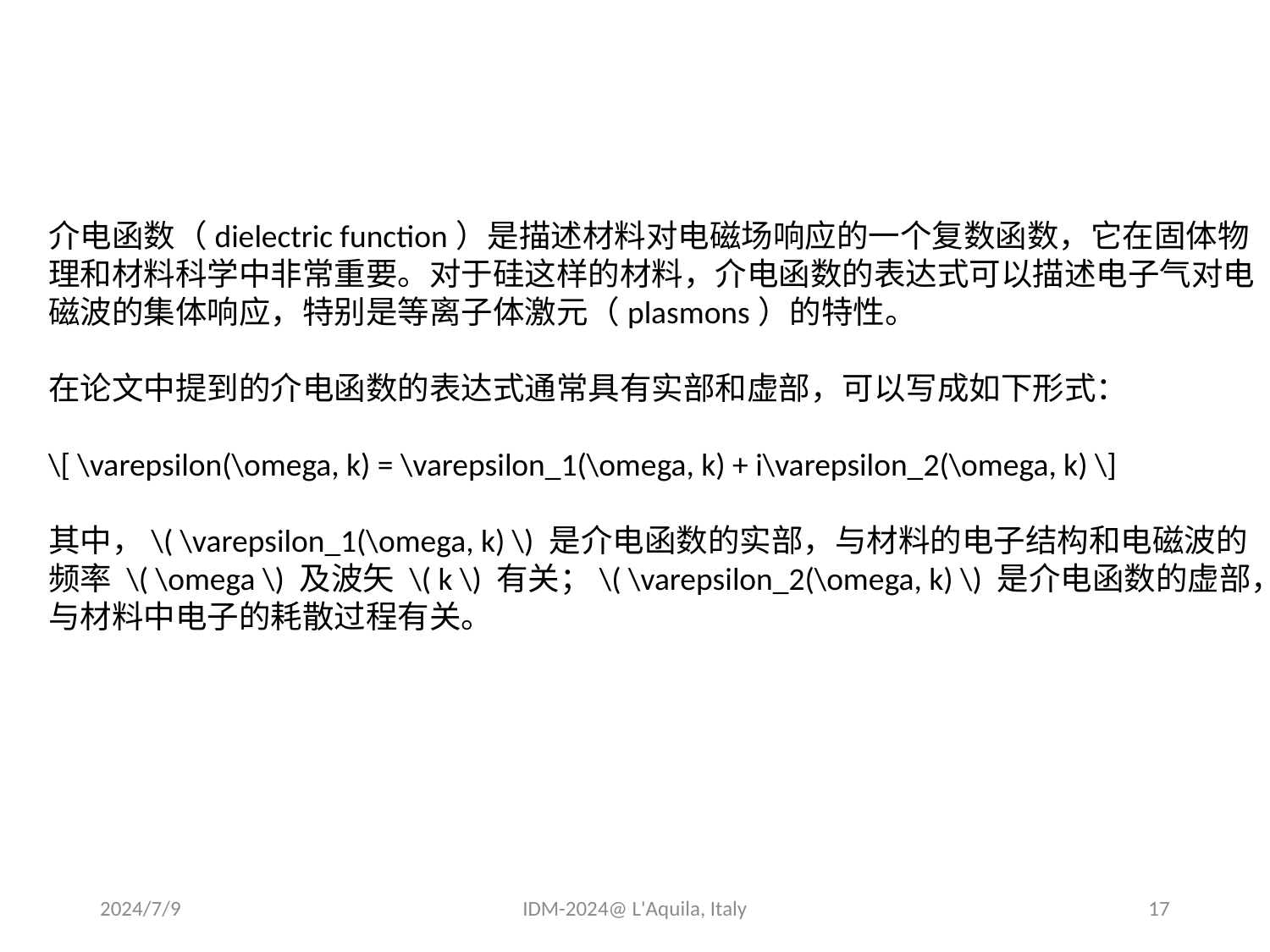

介电函数（dielectric function）是描述材料对电磁场响应的一个复数函数，它在固体物理和材料科学中非常重要。对于硅这样的材料，介电函数的表达式可以描述电子气对电磁波的集体响应，特别是等离子体激元（plasmons）的特性。

在论文中提到的介电函数的表达式通常具有实部和虚部，可以写成如下形式：

\[ \varepsilon(\omega, k) = \varepsilon_1(\omega, k) + i\varepsilon_2(\omega, k) \]

其中，\( \varepsilon_1(\omega, k) \) 是介电函数的实部，与材料的电子结构和电磁波的频率 \( \omega \) 及波矢 \( k \) 有关；\( \varepsilon_2(\omega, k) \) 是介电函数的虚部，与材料中电子的耗散过程有关。

2024/7/9
IDM-2024@ L'Aquila, Italy
17